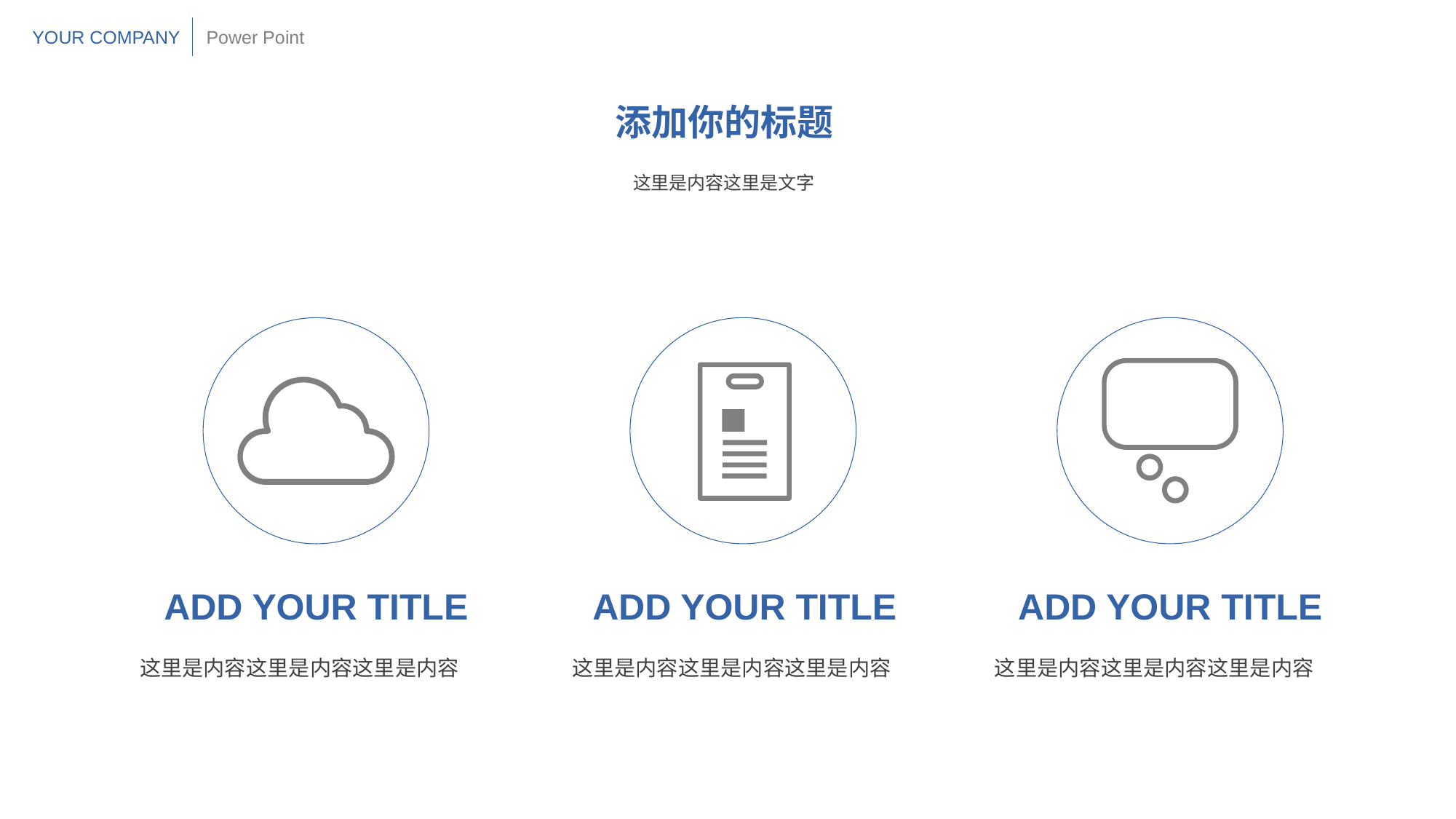

YOUR COMPANY
Power Point
添加你的标题
这里是内容这里是文字

ADD YOUR TITLE
ADD YOUR TITLE
ADD YOUR TITLE
这里是内容这里是内容这里是内容
这里是内容这里是内容这里是内容
这里是内容这里是内容这里是内容